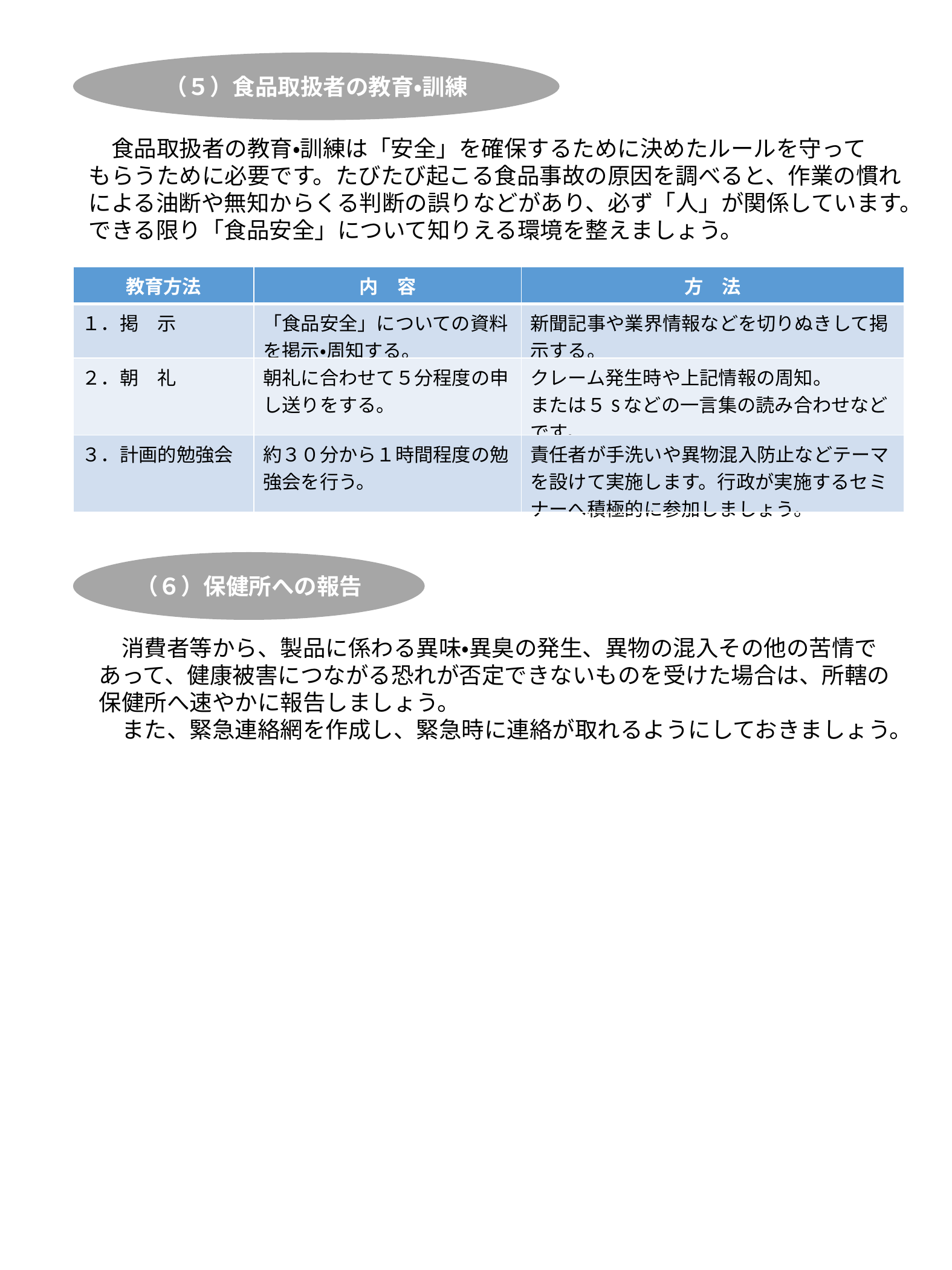

（５）食品取扱者の教育・訓練
　食品取扱者の教育・訓練は「安全」を確保するために決めたルールを守って
もらうために必要です。たびたび起こる食品事故の原因を調べると、作業の慣れ
による油断や無知からくる判断の誤りなどがあり、必ず「人」が関係しています。
できる限り「食品安全」について知りえる環境を整えましょう。
| 教育方法 | 内　容 | 方　法 |
| --- | --- | --- |
| １．掲　示 | 「食品安全」についての資料を掲示・周知する。 | 新聞記事や業界情報などを切りぬきして掲示する。 |
| ２．朝　礼 | 朝礼に合わせて５分程度の申し送りをする。 | クレーム発生時や上記情報の周知。 または５Sなどの一言集の読み合わせなどです。 |
| ３．計画的勉強会 | 約３０分から１時間程度の勉強会を行う。 | 責任者が手洗いや異物混入防止などテーマを設けて実施します。行政が実施するセミナーへ積極的に参加しましょう。 |
（６）保健所への報告
　消費者等から、製品に係わる異味・異臭の発生、異物の混入その他の苦情で
あって、健康被害につながる恐れが否定できないものを受けた場合は、所轄の
保健所へ速やかに報告しましょう。
　また、緊急連絡網を作成し、緊急時に連絡が取れるようにしておきましょう。